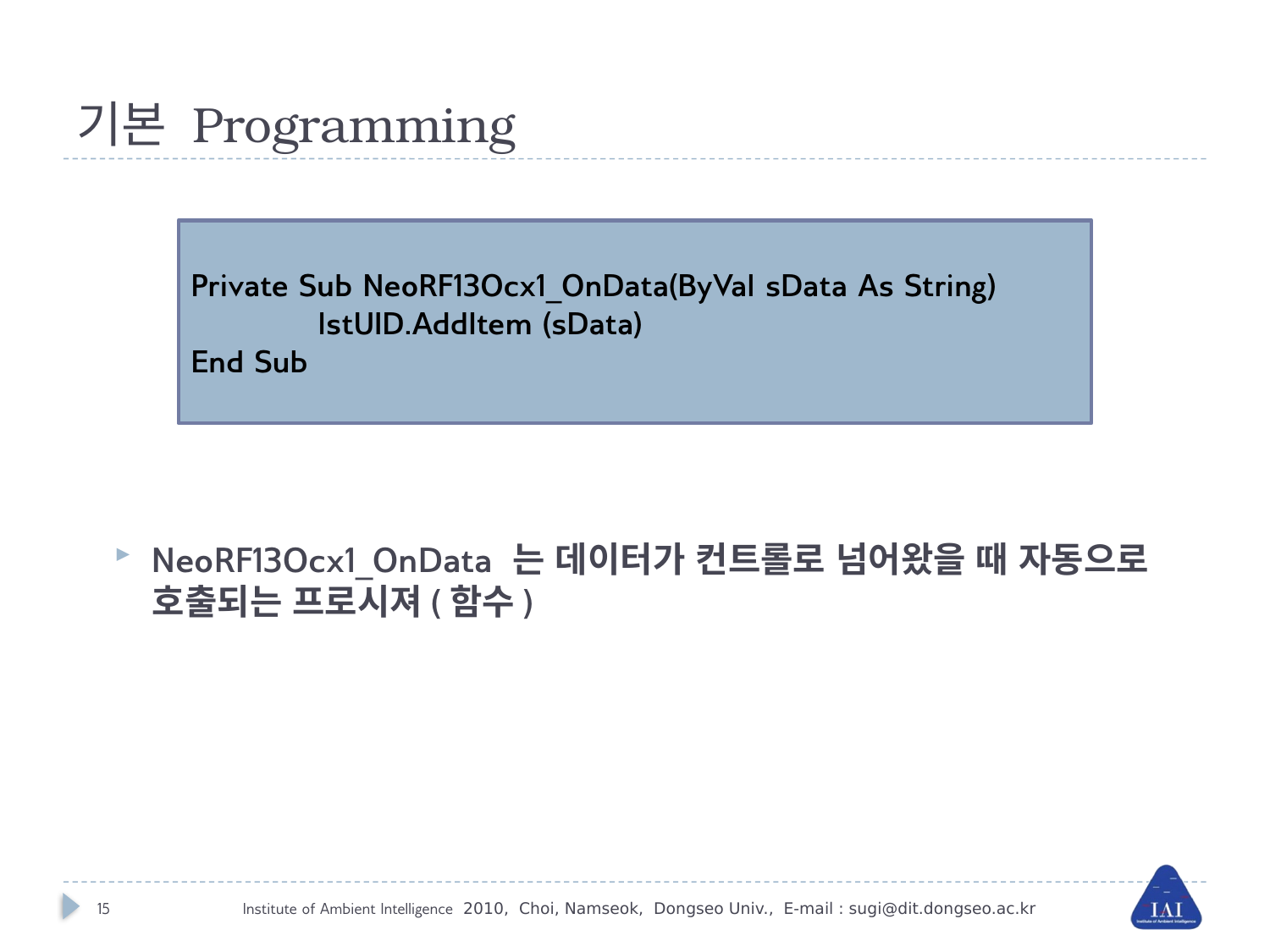

# 기본 Programming

NeoRF13Ocx1_OnData 는 데이터가 컨트롤로 넘어왔을 때 자동으로 호출되는 프로시져(함수)

Private Sub NeoRF13Ocx1_OnData(ByVal sData As String)
	lstUID.AddItem (sData)
End Sub